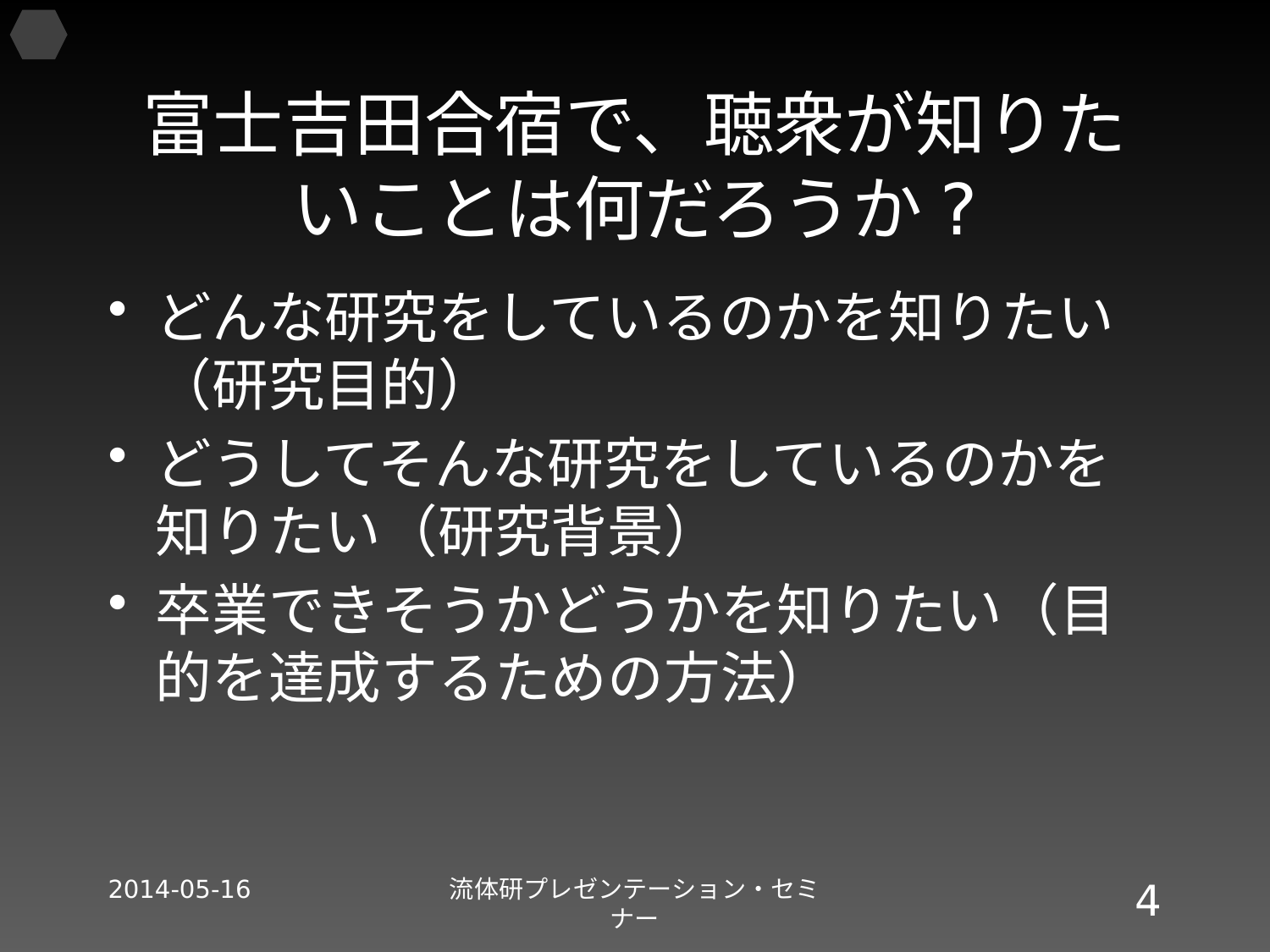

# 富士吉田合宿で、聴衆が知りたいことは何だろうか?
どんな研究をしているのかを知りたい（研究目的）
どうしてそんな研究をしているのかを知りたい（研究背景）
卒業できそうかどうかを知りたい（目的を達成するための方法）
2014-05-16
流体研プレゼンテーション・セミナー
4